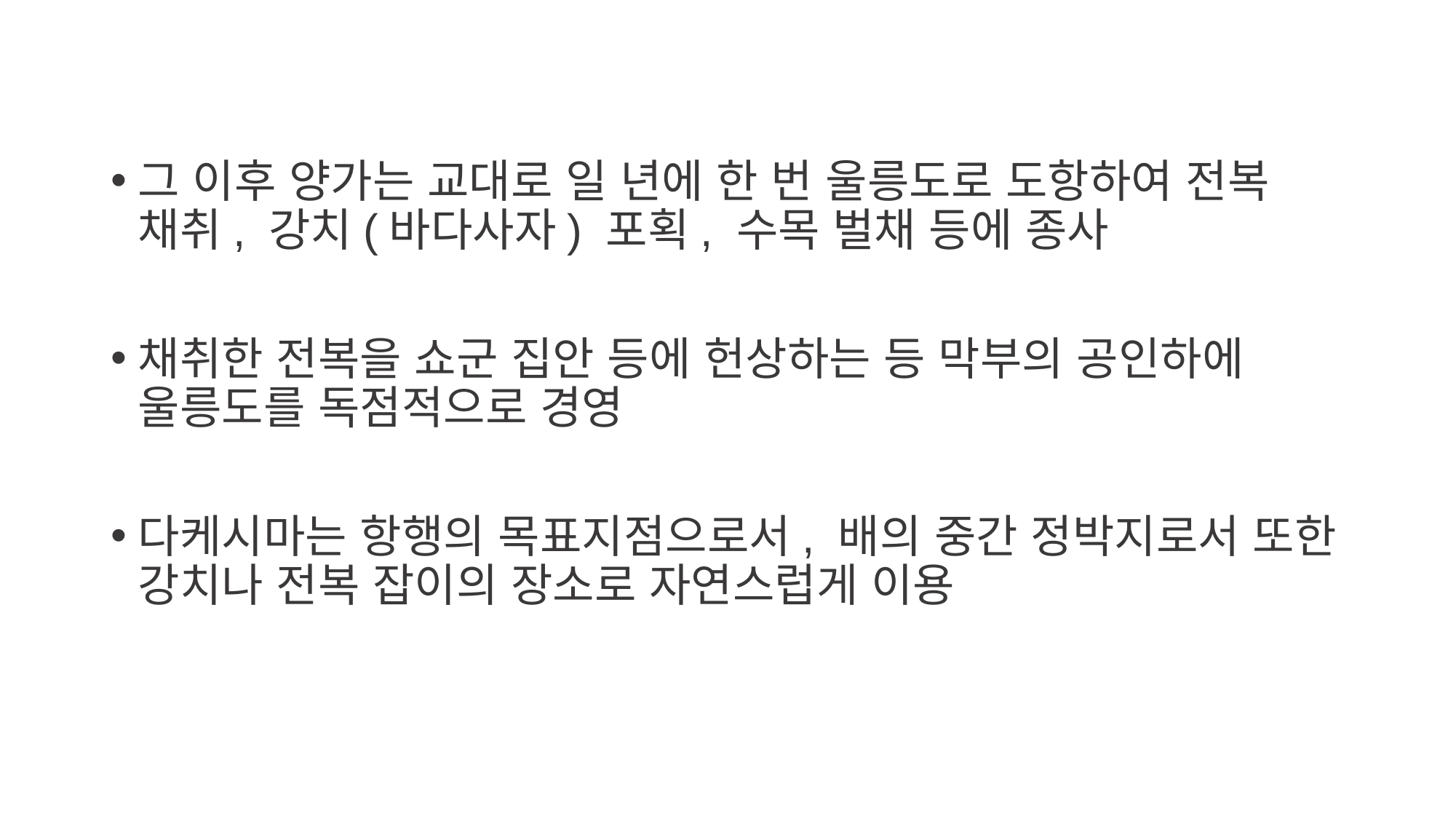

그 이후 양가는 교대로 일 년에 한 번 울릉도로 도항하여 전복 채취, 강치(바다사자) 포획, 수목 벌채 등에 종사

채취한 전복을 쇼군 집안 등에 헌상하는 등 막부의 공인하에 울릉도를 독점적으로 경영

다케시마는 항행의 목표지점으로서, 배의 중간 정박지로서 또한 강치나 전복 잡이의 장소로 자연스럽게 이용